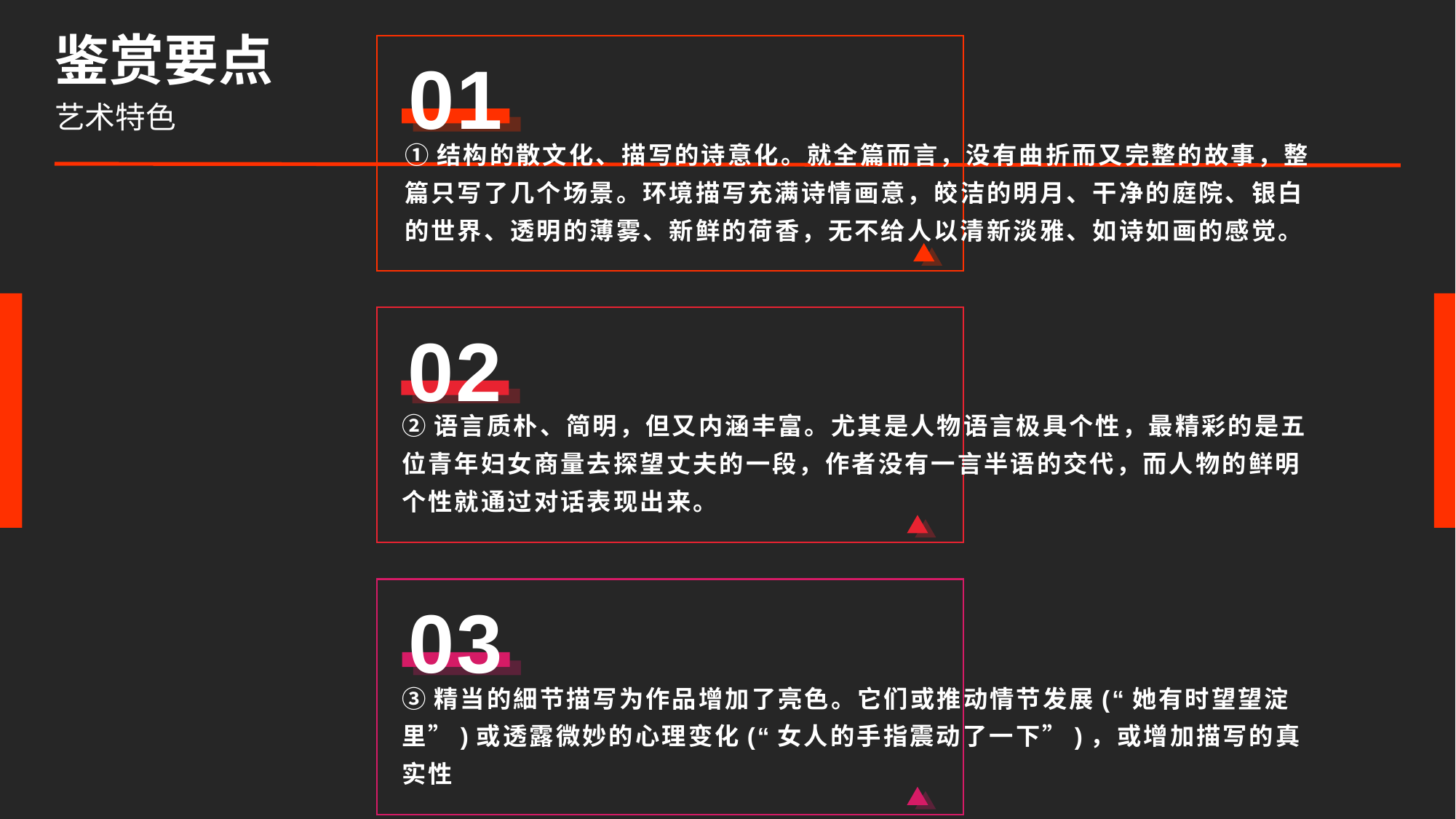

01
鉴赏要点

艺术特色

①结构的散文化、描写的诗意化。就全篇而言，没有曲折而又完整的故事，整篇只写了几个场景。环境描写充满诗情画意，皎洁的明月、干净的庭院、银白的世界、透明的薄雾、新鲜的荷香，无不给人以清新淡雅、如诗如画的感觉。

02

②语言质朴、简明，但又内涵丰富。尤其是人物语言极具个性，最精彩的是五位青年妇女商量去探望丈夫的一段，作者没有一言半语的交代，而人物的鲜明个性就通过对话表现出来。

03

③精当的細节描写为作品增加了亮色。它们或推动情节发展(“她有时望望淀里”)或透露微妙的心理变化(“女人的手指震动了一下”)，或增加描写的真实性